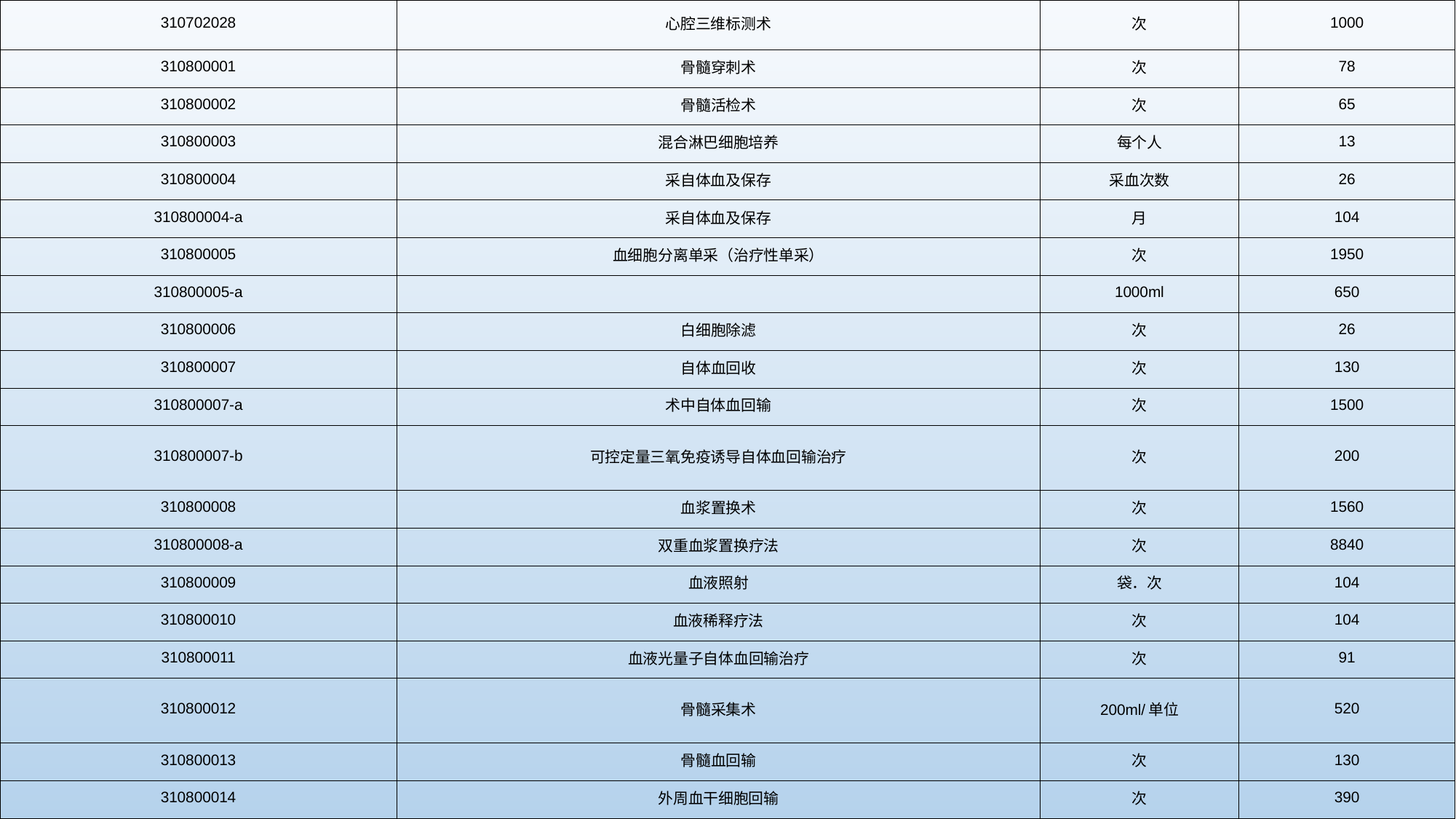

| 310702028 | 心腔三维标测术 | 次 | 1000 |
| --- | --- | --- | --- |
| 310800001 | 骨髓穿刺术 | 次 | 78 |
| 310800002 | 骨髓活检术 | 次 | 65 |
| 310800003 | 混合淋巴细胞培养 | 每个人 | 13 |
| 310800004 | 采自体血及保存 | 采血次数 | 26 |
| 310800004-a | 采自体血及保存 | 月 | 104 |
| 310800005 | 血细胞分离单采（治疗性单采） | 次 | 1950 |
| 310800005-a |  | 1000ml | 650 |
| 310800006 | 白细胞除滤 | 次 | 26 |
| 310800007 | 自体血回收 | 次 | 130 |
| 310800007-a | 术中自体血回输 | 次 | 1500 |
| 310800007-b | 可控定量三氧免疫诱导自体血回输治疗 | 次 | 200 |
| 310800008 | 血浆置换术 | 次 | 1560 |
| 310800008-a | 双重血浆置换疗法 | 次 | 8840 |
| 310800009 | 血液照射 | 袋．次 | 104 |
| 310800010 | 血液稀释疗法 | 次 | 104 |
| 310800011 | 血液光量子自体血回输治疗 | 次 | 91 |
| 310800012 | 骨髓采集术 | 200ml/单位 | 520 |
| 310800013 | 骨髓血回输 | 次 | 130 |
| 310800014 | 外周血干细胞回输 | 次 | 390 |